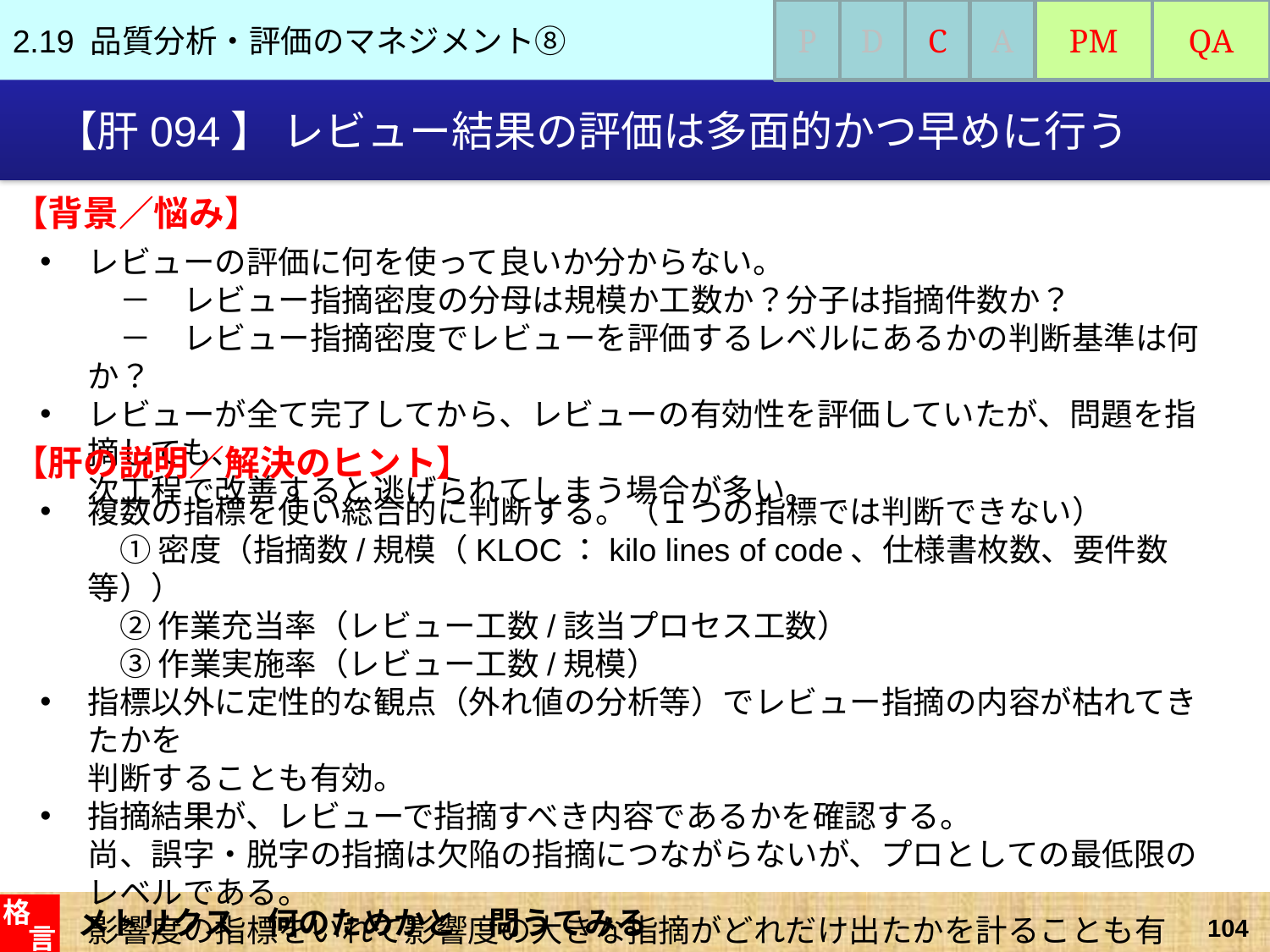

2.19 品質分析・評価のマネジメント⑧
P
D
C
A
PM
QA
# 【肝094】 レビュー結果の評価は多面的かつ早めに行う
【背景／悩み】
レビューの評価に何を使って良いか分からない。
　－　レビュー指摘密度の分母は規模か工数か？分子は指摘件数か？
　－　レビュー指摘密度でレビューを評価するレベルにあるかの判断基準は何か？
レビューが全て完了してから、レビューの有効性を評価していたが、問題を指摘しても、
次工程で改善すると逃げられてしまう場合が多い。
【肝の説明／解決のヒント】
複数の指標を使い総合的に判断する。（１つの指標では判断できない）
　① 密度（指摘数/規模（KLOC：kilo lines of code、仕様書枚数、要件数等））
　② 作業充当率（レビュー工数/該当プロセス工数）
　③ 作業実施率（レビュー工数/規模）
指標以外に定性的な観点（外れ値の分析等）でレビュー指摘の内容が枯れてきたかを
判断することも有効。
指摘結果が、レビューで指摘すべき内容であるかを確認する。
尚、誤字・脱字の指摘は欠陥の指摘につながらないが、プロとしての最低限のレベルである。
影響度の指標をいれて影響度の大きな指摘がどれだけ出たかを計ることも有効。
レビューの途中でも、レビューの終わった部分から記録を提示してもらうようにする。
メトリクス　何のためかと　問うてみる
格
言
104